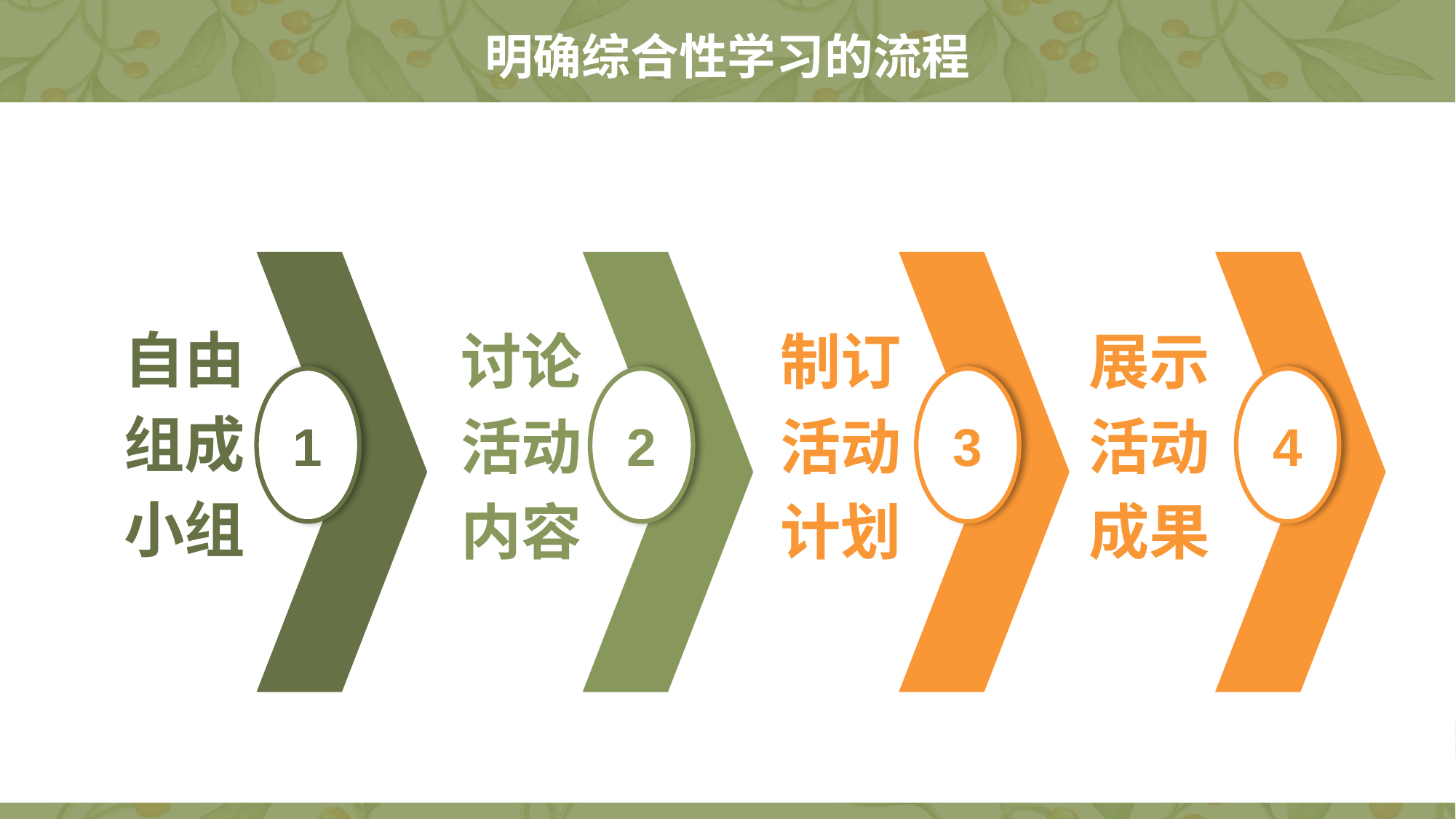

# 明确综合性学习的流程

自由
组成
小组
讨论
活动
内容
制订
活动
计划
展示
活动
成果
1
2
3
4